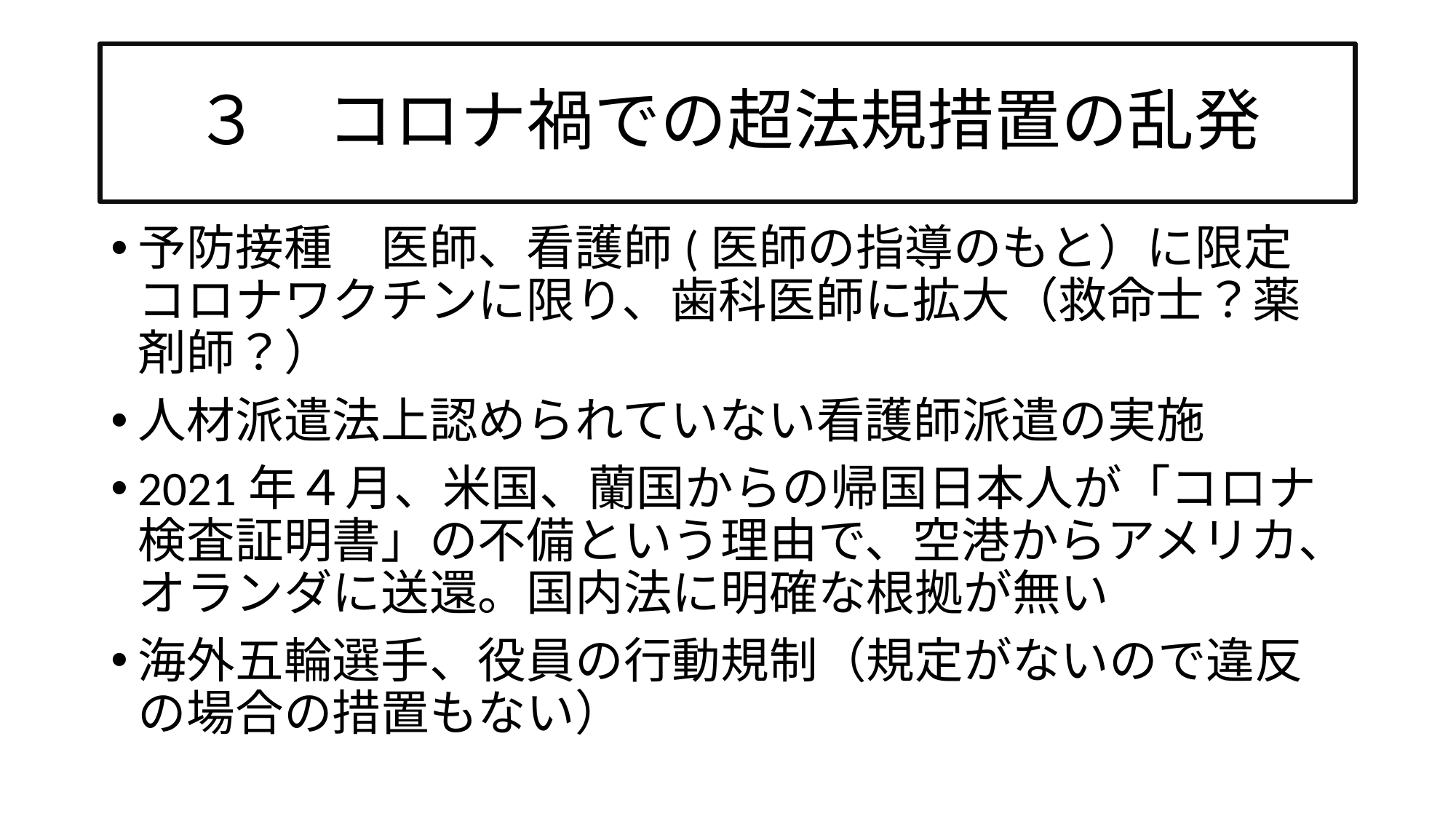

# ３　コロナ禍での超法規措置の乱発
予防接種　医師、看護師(医師の指導のもと）に限定　コロナワクチンに限り、歯科医師に拡大（救命士？薬剤師？）
人材派遣法上認められていない看護師派遣の実施
2021年４月、米国、蘭国からの帰国日本人が「コロナ検査証明書」の不備という理由で、空港からアメリカ、オランダに送還。国内法に明確な根拠が無い
海外五輪選手、役員の行動規制（規定がないので違反の場合の措置もない）